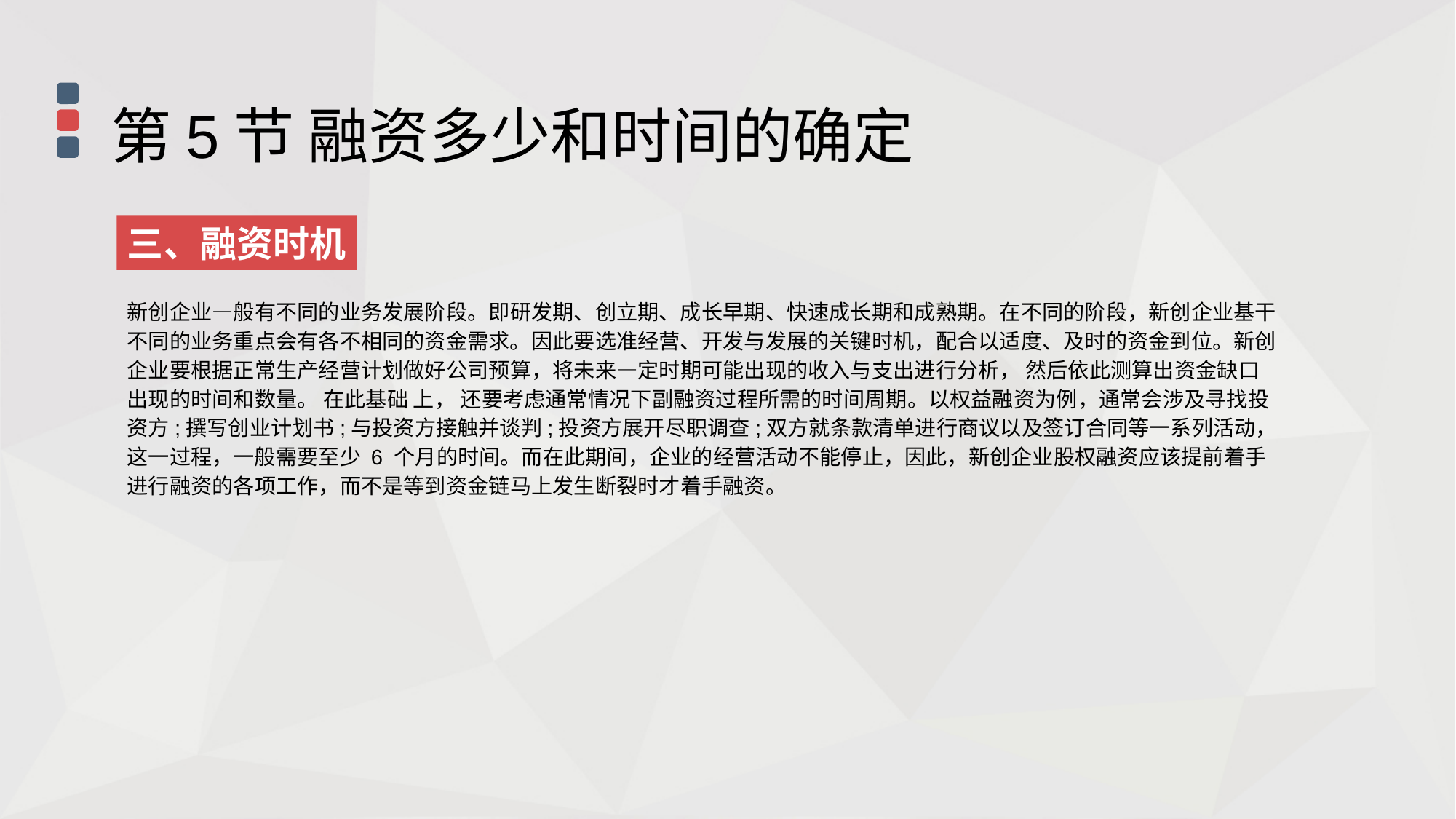

第5节 融资多少和时间的确定
三、融资时机
新创企业—般有不同的业务发展阶段。即研发期、创立期、成长早期、快速成长期和成熟期。在不同的阶段，新创企业基干不同的业务重点会有各不相同的资金需求。因此要选准经营、开发与发展的关键时机，配合以适度、及时的资金到位。新创企业要根据正常生产经营计划做好公司预算，将未来—定时期可能出现的收入与支出进行分析， 然后依此测算出资金缺口出现的时间和数量。 在此基础 上， 还要考虑通常情况下副融资过程所需的时间周期。以权益融资为例，通常会涉及寻找投资方;撰写创业计划书;与投资方接触并谈判;投资方展开尽职调查;双方就条款清单进行商议以及签订合同等一系列活动，这一过程，一般需要至少 6 个月的时间。而在此期间，企业的经营活动不能停止，因此，新创企业股权融资应该提前着手进行融资的各项工作，而不是等到资金链马上发生断裂时才着手融资。